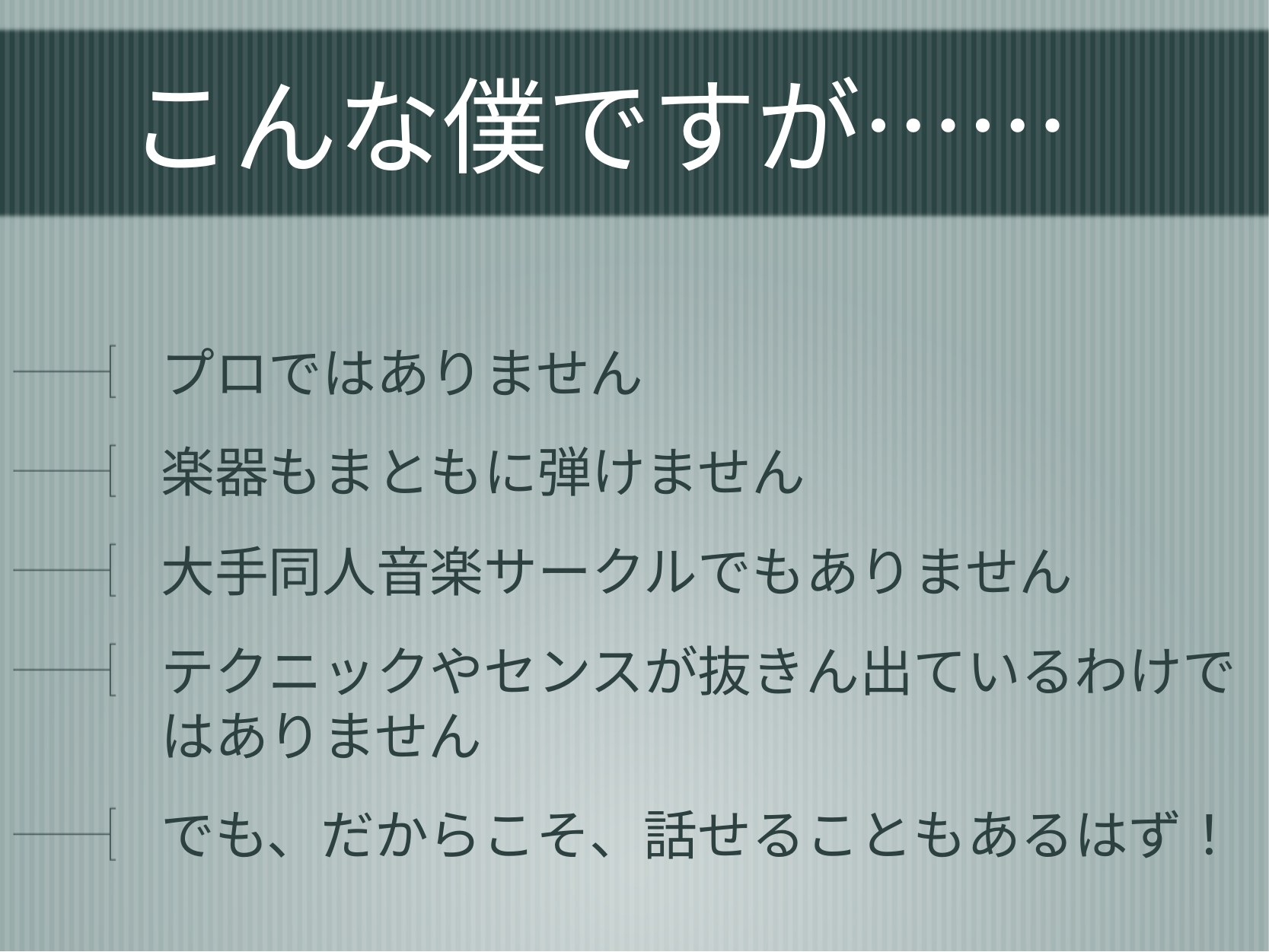

# こんな僕ですが……
プロではありません
楽器もまともに弾けません
大手同人音楽サークルでもありません
テクニックやセンスが抜きん出ているわけではありません
でも、だからこそ、話せることもあるはず！